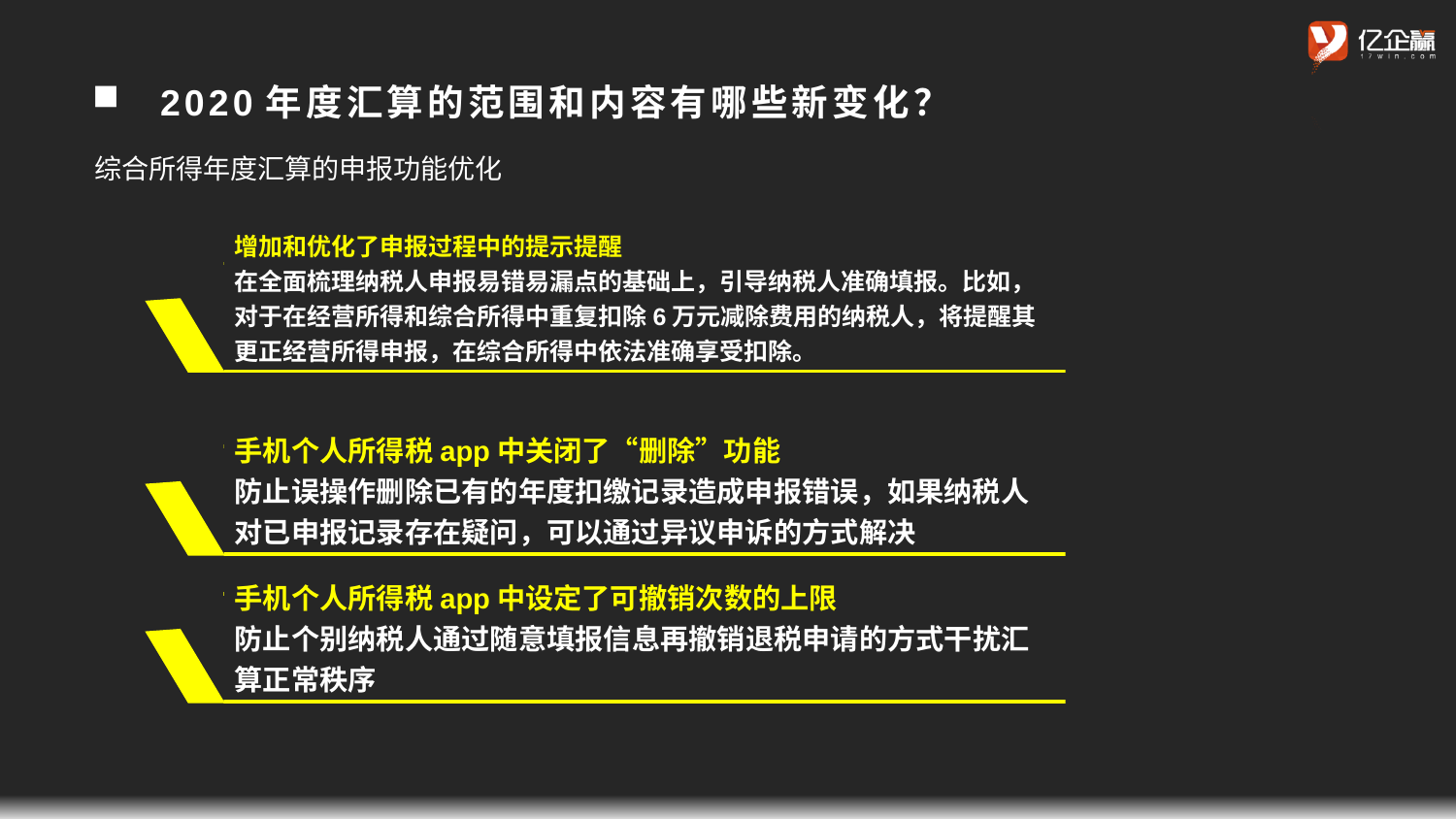

2020年度汇算的范围和内容有哪些新变化？
综合所得年度汇算的申报功能优化
增加和优化了申报过程中的提示提醒
在全面梳理纳税人申报易错易漏点的基础上，引导纳税人准确填报。比如，对于在经营所得和综合所得中重复扣除6万元减除费用的纳税人，将提醒其更正经营所得申报，在综合所得中依法准确享受扣除。

手机个人所得税app中关闭了“删除”功能
防止误操作删除已有的年度扣缴记录造成申报错误，如果纳税人对已申报记录存在疑问，可以通过异议申诉的方式解决

手机个人所得税app中设定了可撤销次数的上限
防止个别纳税人通过随意填报信息再撤销退税申请的方式干扰汇算正常秩序